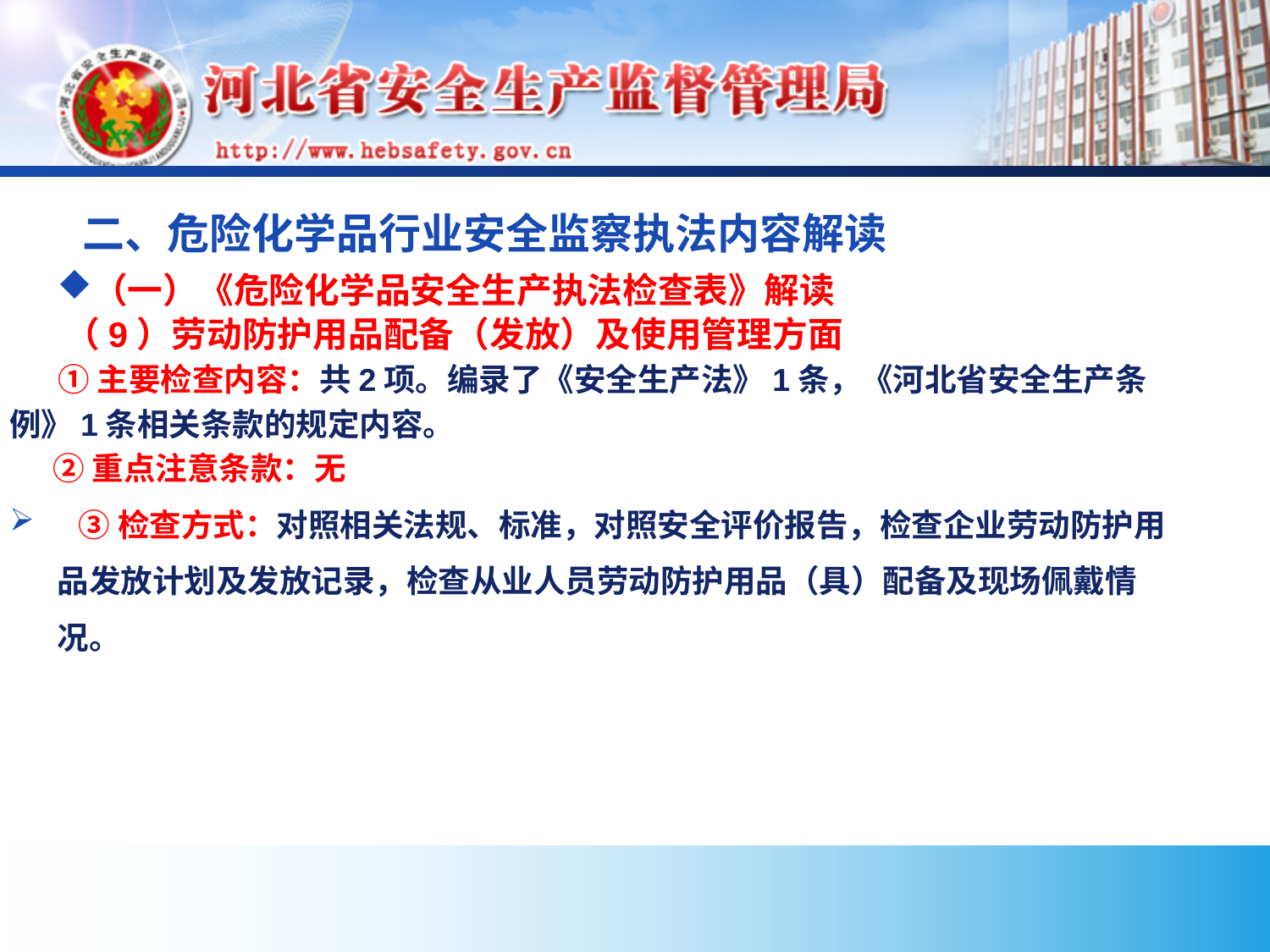

# 二、危险化学品行业安全监察执法内容解读
（一）《危险化学品安全生产执法检查表》解读
      （9）劳动防护用品配备（发放）及使用管理方面
      ①主要检查内容：共2项。编录了《安全生产法》1条，《河北省安全生产条例》1条相关条款的规定内容。
      ②重点注意条款：无
   ③检查方式：对照相关法规、标准，对照安全评价报告，检查企业劳动防护用品发放计划及发放记录，检查从业人员劳动防护用品（具）配备及现场佩戴情况。